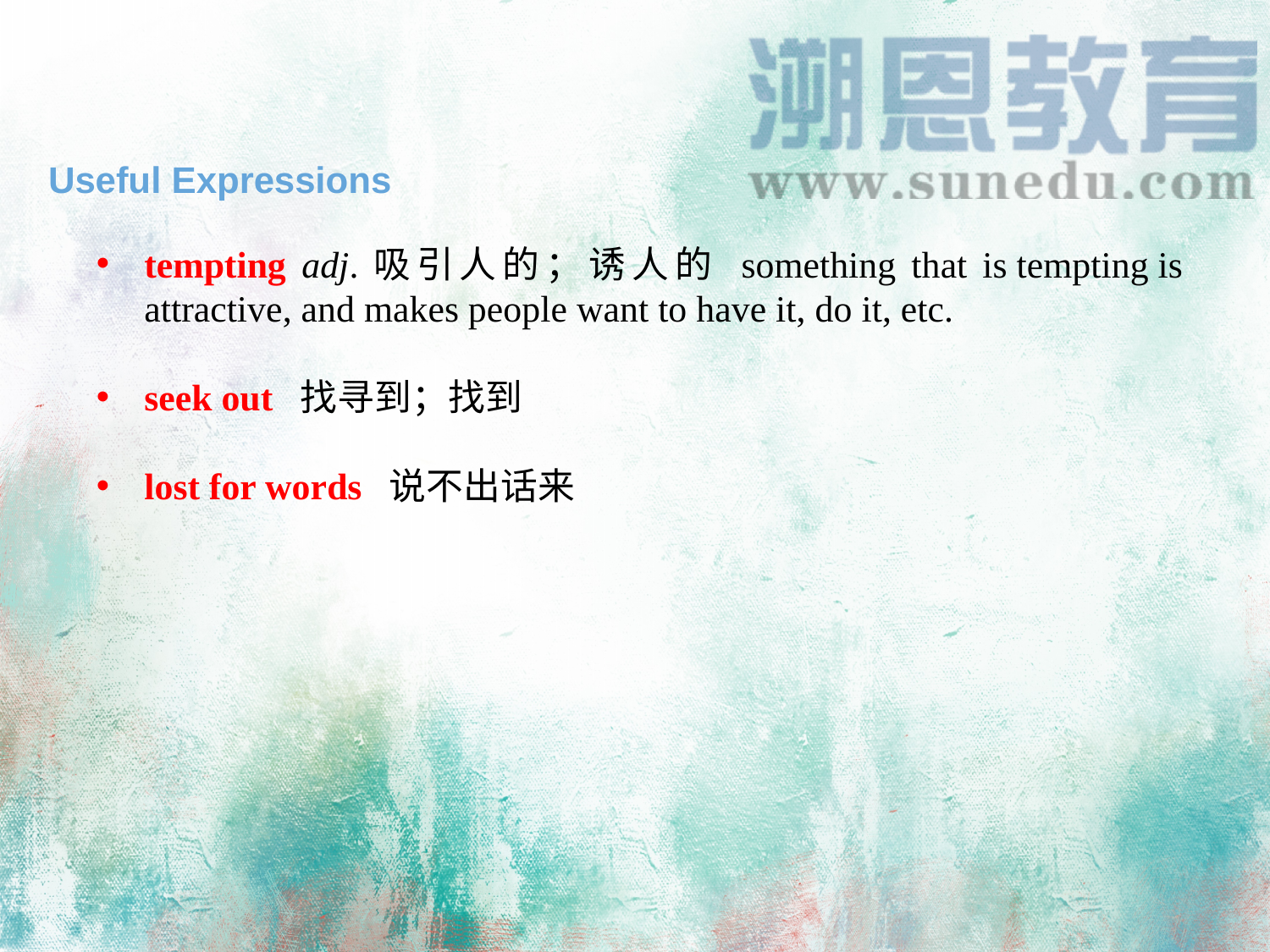

Useful Expressions
tempting adj.吸引人的；诱人的 something that is tempting is attractive, and makes people want to have it, do it, etc.

seek out  找寻到；找到

lost for words  说不出话来